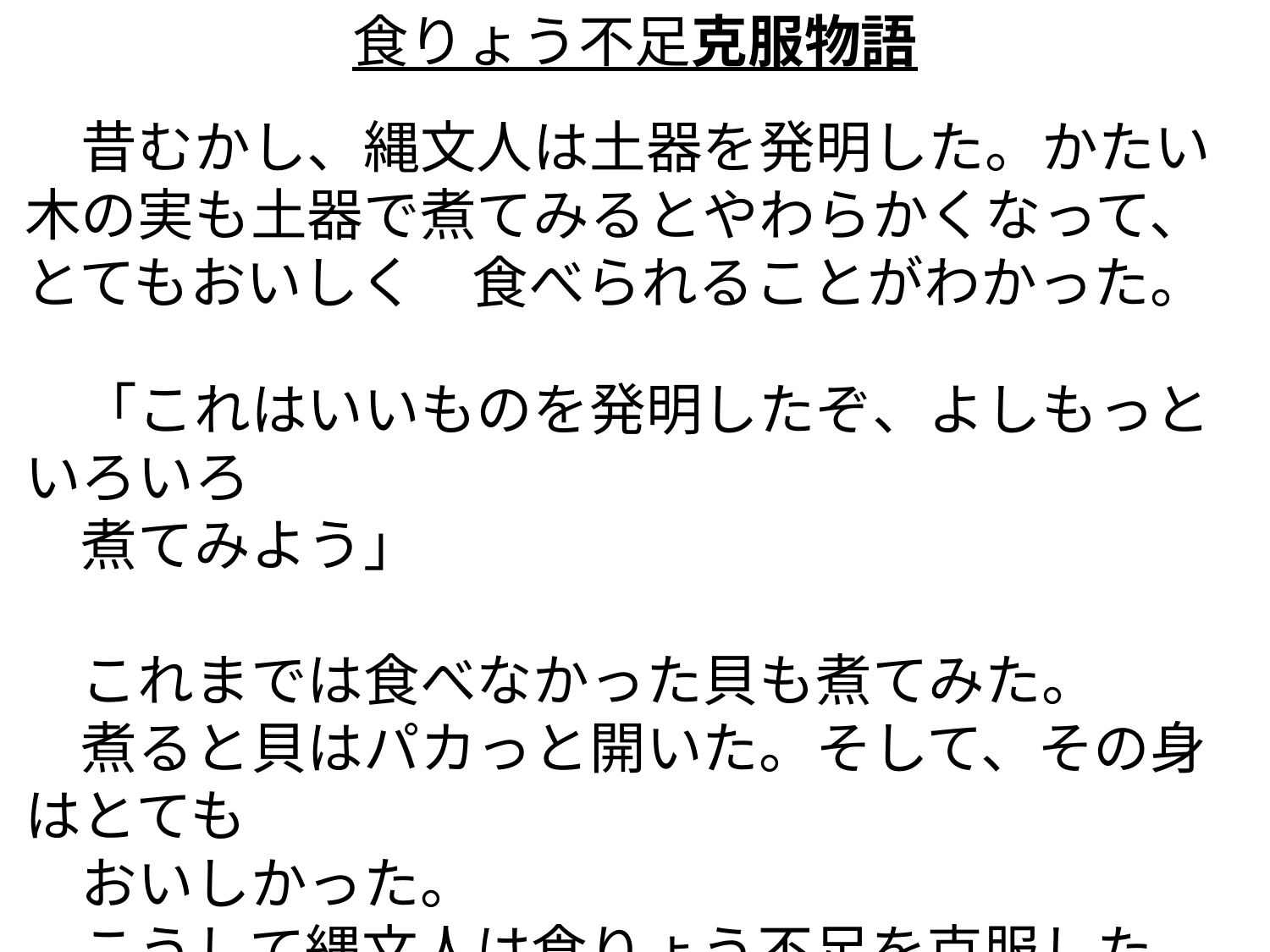

食りょう不足克服物語

　昔むかし、縄文人は土器を発明した。かたい木の実も土器で煮てみるとやわらかくなって、とてもおいしく　食べられることがわかった。

　「これはいいものを発明したぞ、よしもっといろいろ
　煮てみよう」

　これまでは食べなかった貝も煮てみた。
　煮ると貝はパカっと開いた。そして、その身はとても
　おいしかった。
　こうして縄文人は食りょう不足を克服した。
　めでたし、めでたし